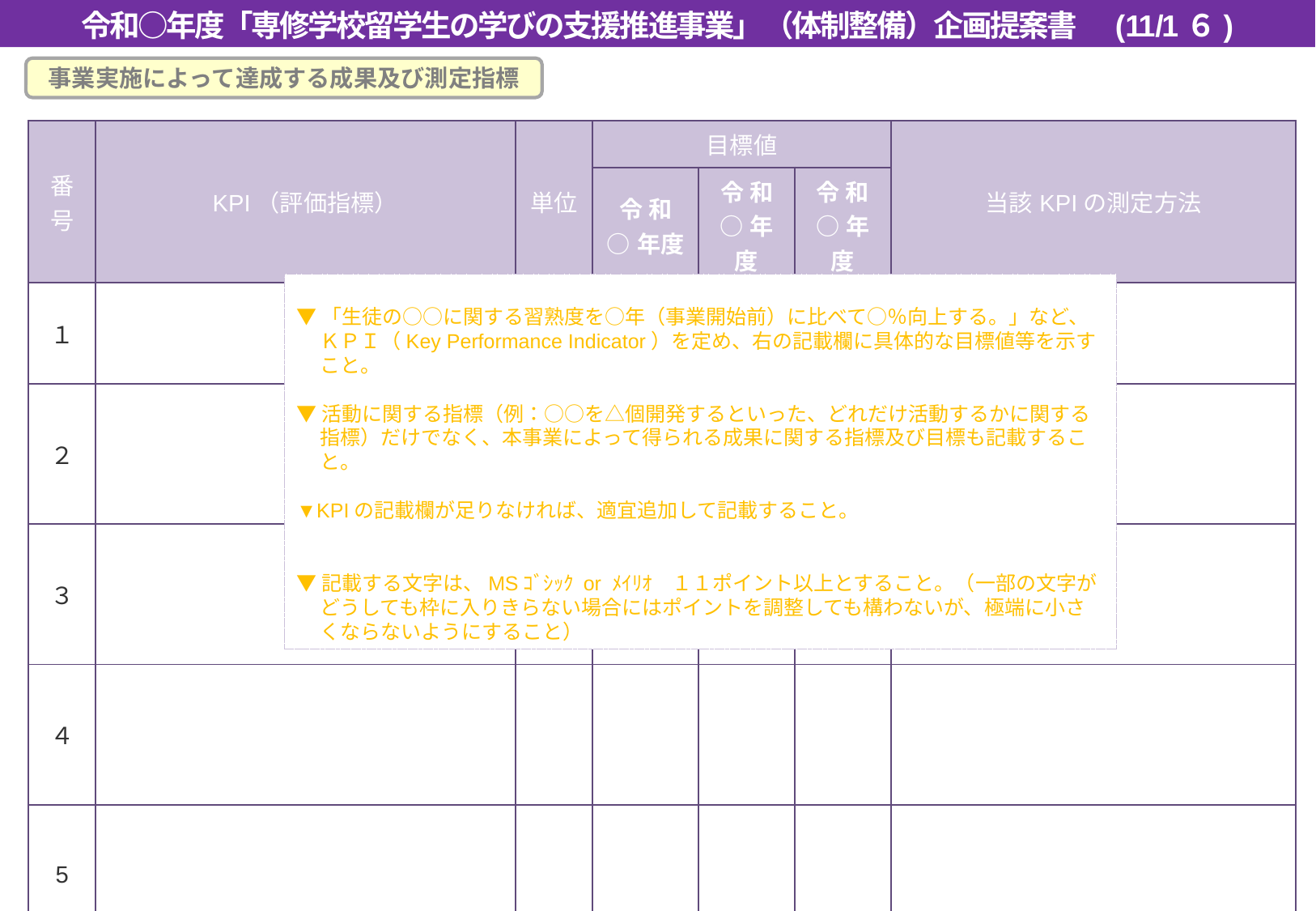

令和○年度「専修学校留学生の学びの支援推進事業」（体制整備）企画提案書　(11/1６)
事業実施によって達成する成果及び測定指標
| 番号 | KPI（評価指標） | 単位 | 目標値 |  |  | 当該KPIの測定方法 |
| --- | --- | --- | --- | --- | --- | --- |
|  |  |  | 令 和 ○年度 | 令 和 ○年度 | 令 和 ○年度 |  |
| １ |  |  |  |  |  |  |
| ２ |  |  |  |  |  |  |
| ３ |  |  |  |  |  |  |
| ４ |  |  |  |  |  |  |
| 5 |  |  |  |  |  |  |

▼「生徒の○○に関する習熟度を○年（事業開始前）に比べて○％向上する。」など、ＫＰＩ（Key Performance Indicator）を定め、右の記載欄に具体的な目標値等を示すこと。

▼活動に関する指標（例：○○を△個開発するといった、どれだけ活動するかに関する指標）だけでなく、本事業によって得られる成果に関する指標及び目標も記載すること。

▼KPIの記載欄が足りなければ、適宜追加して記載すること。

▼記載する文字は、MSｺﾞｼｯｸ or ﾒｲﾘｵ　１１ポイント以上とすること。（一部の文字がどうしても枠に入りきらない場合にはポイントを調整しても構わないが、極端に小さくならないようにすること）